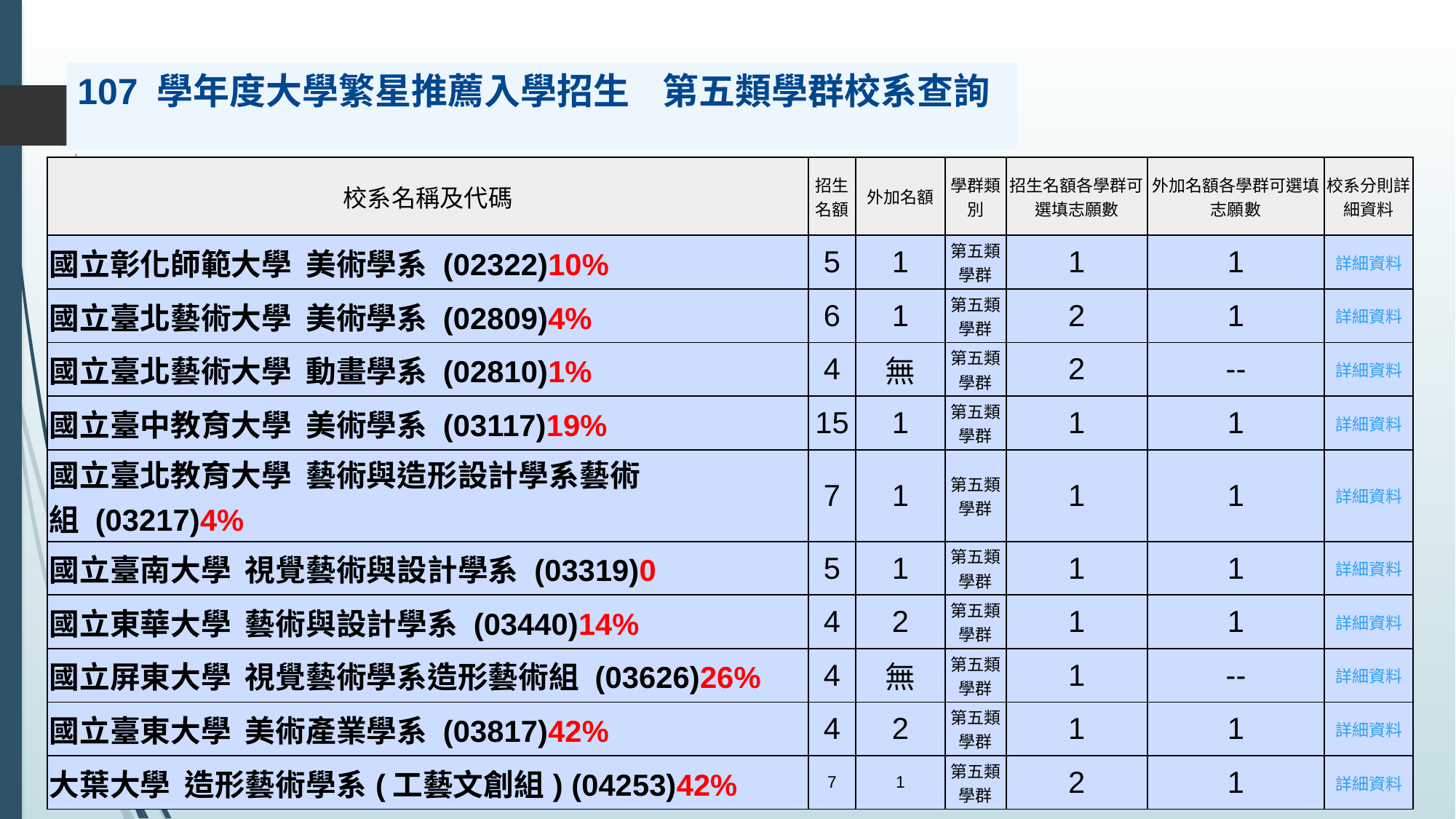

107 學年度大學繁星推薦入學招生    第五類學群校系查詢
#

>>校系分則查詢結果: 37 筆

| 校系名稱及代碼 | 招生名額 | 外加名額 | 學群類別 | 招生名額各學群可選填志願數 | 外加名額各學群可選填志願數 | 校系分則詳細資料 |
| --- | --- | --- | --- | --- | --- | --- |
| 國立彰化師範大學  美術學系 (02322)10% | 5 | 1 | 第五類學群 | 1 | 1 | 詳細資料 |
| 國立臺北藝術大學  美術學系 (02809)4% | 6 | 1 | 第五類學群 | 2 | 1 | 詳細資料 |
| 國立臺北藝術大學  動畫學系 (02810)1% | 4 | 無 | 第五類學群 | 2 | -- | 詳細資料 |
| 國立臺中教育大學  美術學系 (03117)19% | 15 | 1 | 第五類學群 | 1 | 1 | 詳細資料 |
| 國立臺北教育大學  藝術與造形設計學系藝術組 (03217)4% | 7 | 1 | 第五類學群 | 1 | 1 | 詳細資料 |
| 國立臺南大學  視覺藝術與設計學系 (03319)0 | 5 | 1 | 第五類學群 | 1 | 1 | 詳細資料 |
| 國立東華大學  藝術與設計學系 (03440)14% | 4 | 2 | 第五類學群 | 1 | 1 | 詳細資料 |
| 國立屏東大學  視覺藝術學系造形藝術組 (03626)26% | 4 | 無 | 第五類學群 | 1 | -- | 詳細資料 |
| 國立臺東大學  美術產業學系 (03817)42% | 4 | 2 | 第五類學群 | 1 | 1 | 詳細資料 |
| 大葉大學  造形藝術學系(工藝文創組) (04253)42% | 7 | 1 | 第五類學群 | 2 | 1 | 詳細資料 |